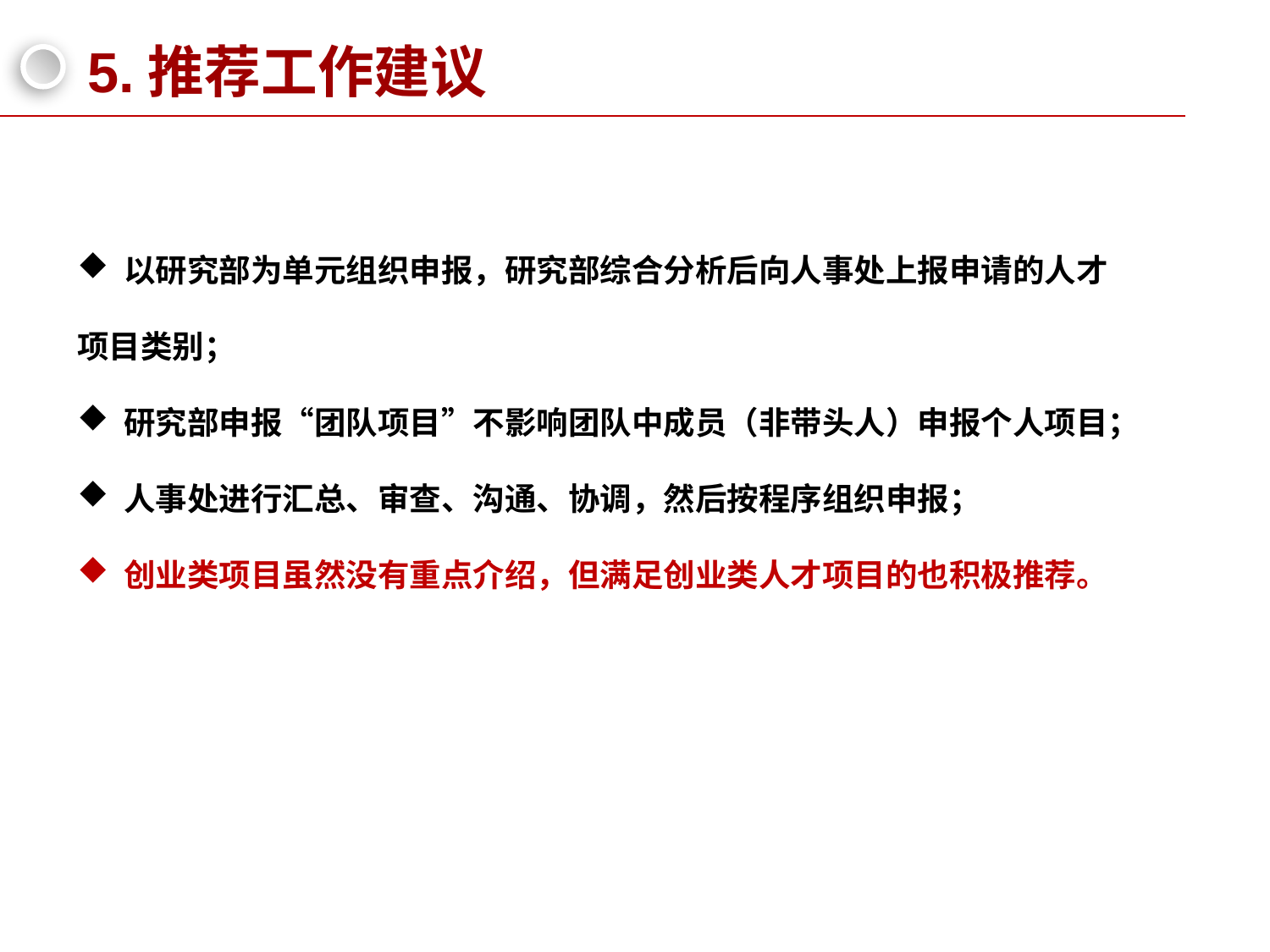

# 5.推荐工作建议
 以研究部为单元组织申报，研究部综合分析后向人事处上报申请的人才项目类别；
 研究部申报“团队项目”不影响团队中成员（非带头人）申报个人项目；
 人事处进行汇总、审查、沟通、协调，然后按程序组织申报；
 创业类项目虽然没有重点介绍，但满足创业类人才项目的也积极推荐。